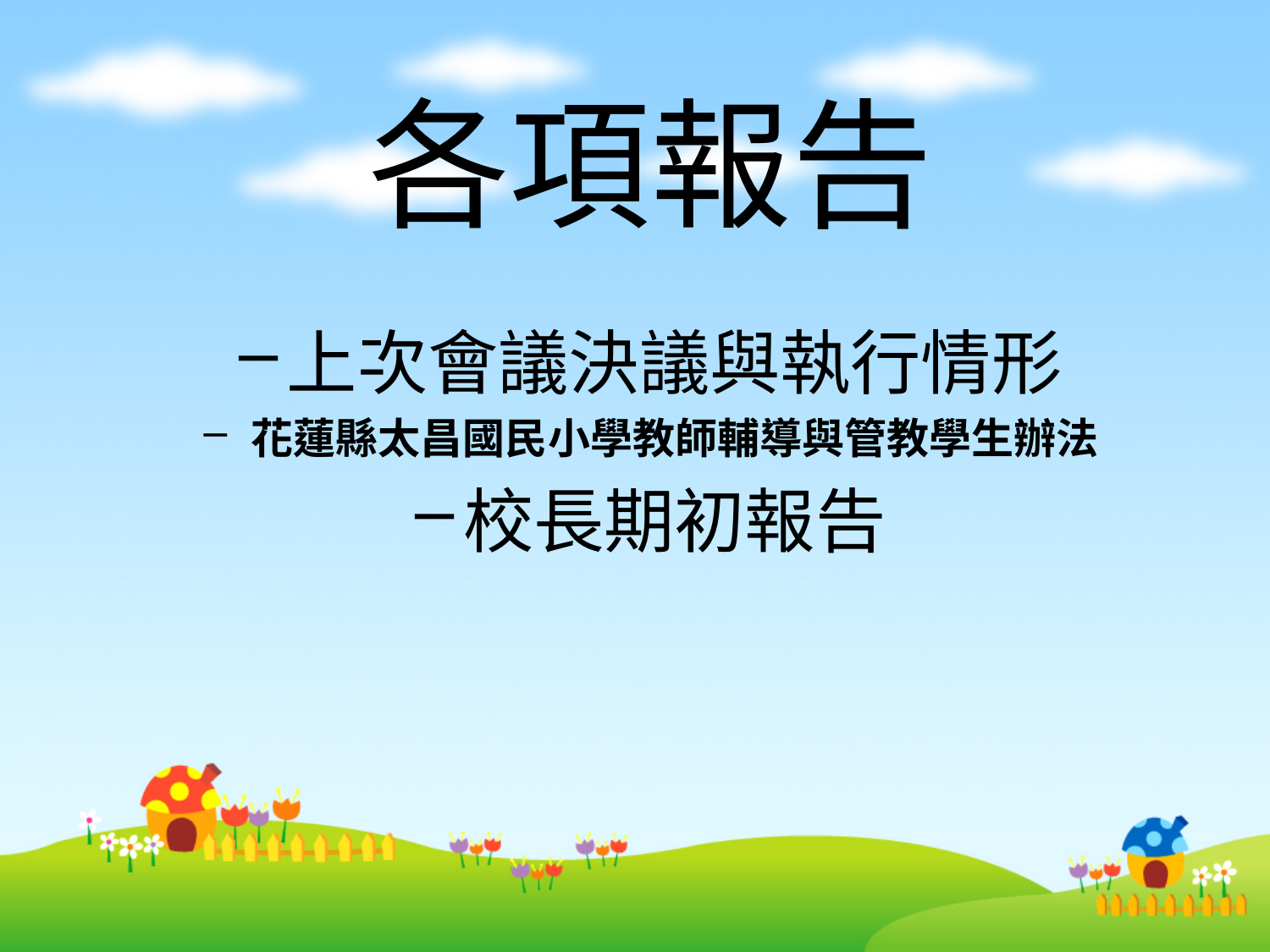

各項報告

上次會議決議與執行情形
花蓮縣太昌國民小學教師輔導與管教學生辦法
校長期初報告